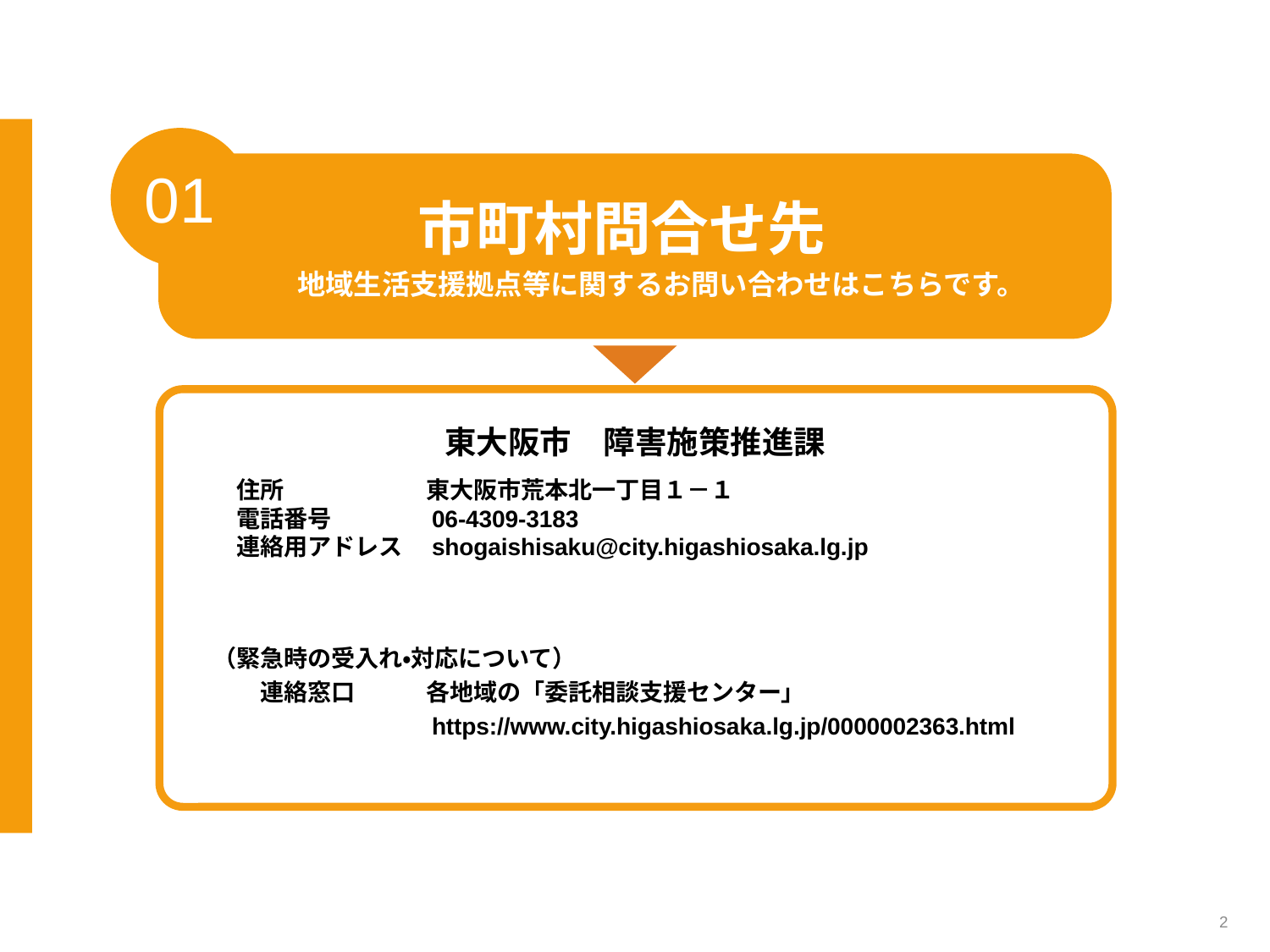

01

市町村問合せ先
地域生活支援拠点等に関するお問い合わせはこちらです。

東大阪市　障害施策推進課
　　住所　　　　　　東大阪市荒本北一丁目１－１
　　電話番号　　　　06-4309-3183
　　連絡用アドレス　shogaishisaku@city.higashiosaka.lg.jp
　（緊急時の受入れ・対応について）
　　　連絡窓口　　　各地域の「委託相談支援センター」
　　　　　　　　　　https://www.city.higashiosaka.lg.jp/0000002363.html
2